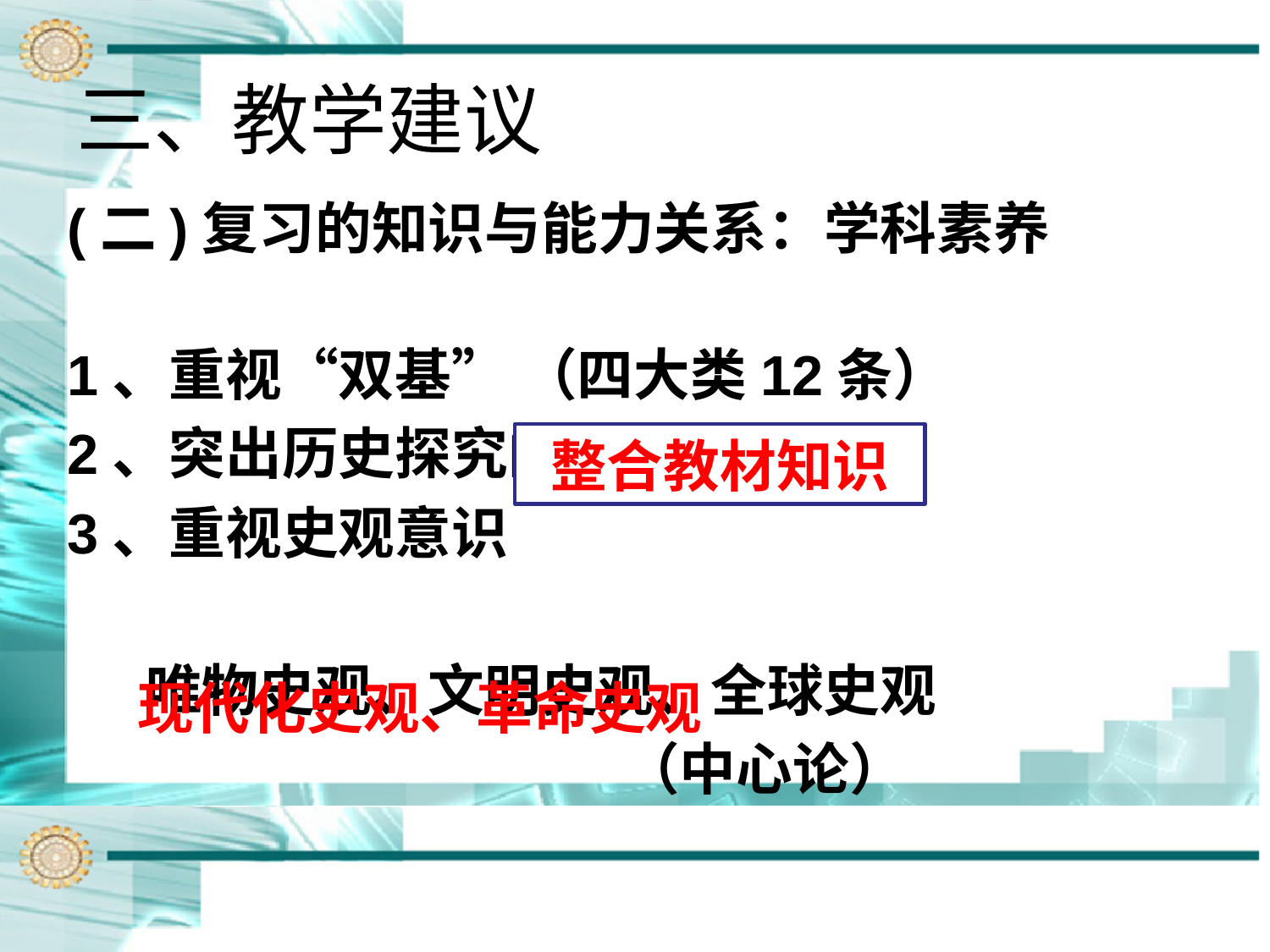

# 三、教学建议
(二)复习的知识与能力关系：学科素养
1、重视“双基” （四大类12条）
2、突出历史探究的意识和方法
3、重视史观意识

     唯物史观、文明史观、全球史观
                                          （中心论）
整合教材知识
现代化史观、革命史观